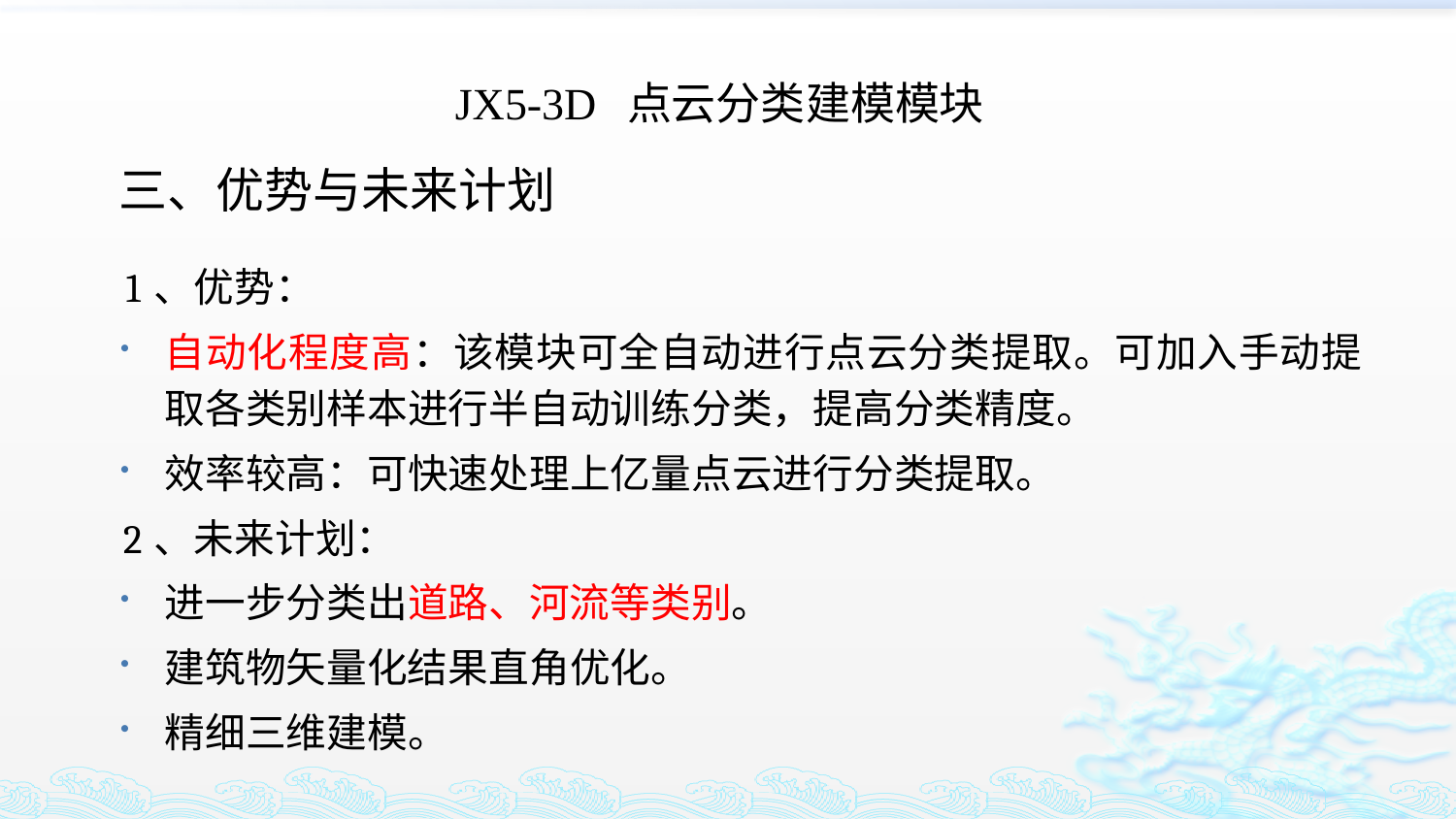

JX5-3D  点云分类建模模块
三、优势与未来计划
1、优势：
自动化程度高：该模块可全自动进行点云分类提取。可加入手动提取各类别样本进行半自动训练分类，提高分类精度。
效率较高：可快速处理上亿量点云进行分类提取。
2、未来计划：
进一步分类出道路、河流等类别。
建筑物矢量化结果直角优化。
精细三维建模。